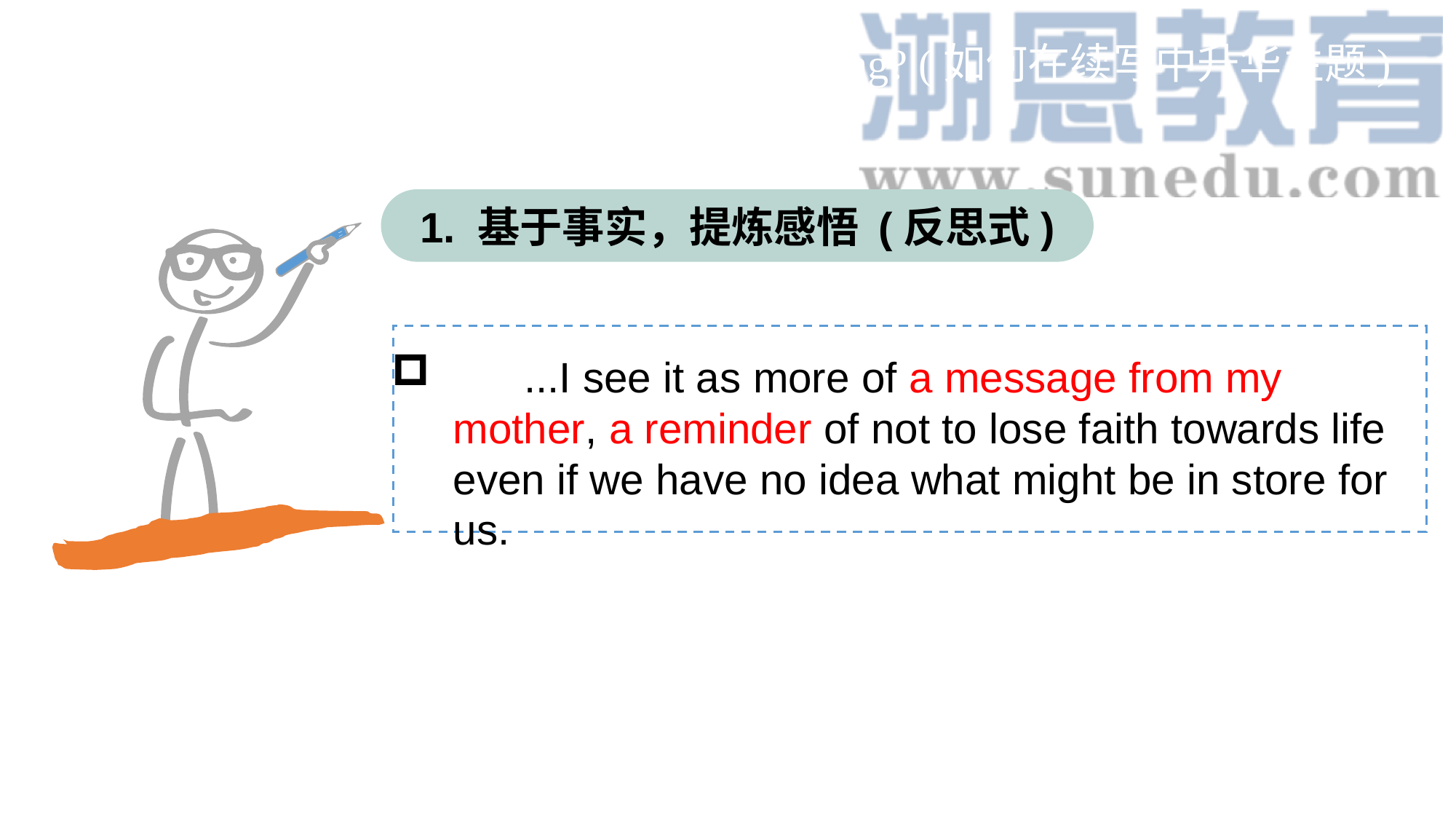

How to convey the theme in continuation writing? (如何在续写中升华主题)
1. 基于事实，提炼感悟 (反思式)

I
      ...I see it as more of a message from my mother, a reminder of not to lose faith towards life even if we have no idea what might be in store for us.